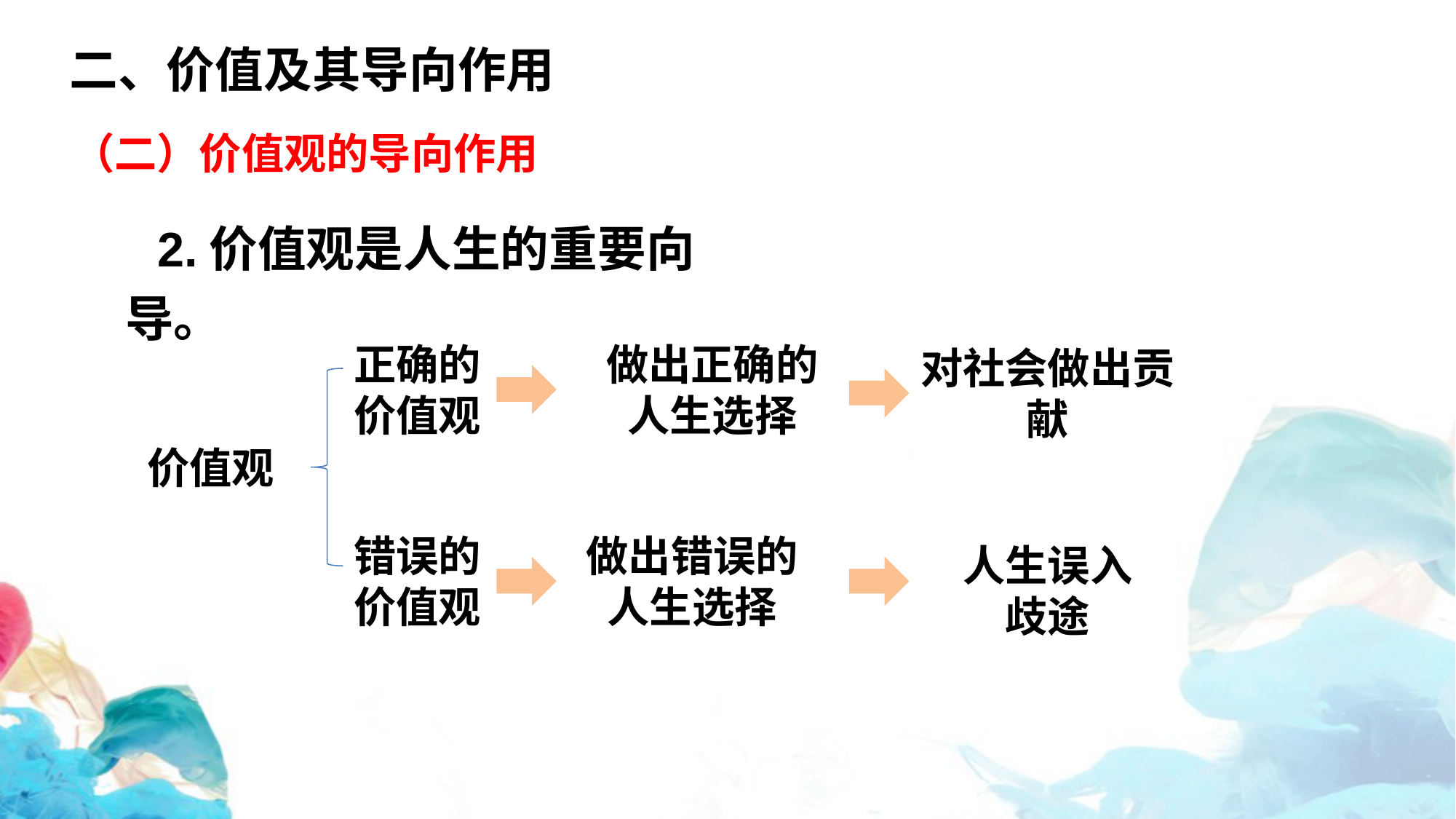

二、价值及其导向作用
（二）价值观的导向作用
2.价值观是人生的重要向导。
正确的
价值观

价值观
错误的
价值观
做出错误的
人生选择
做出正确的
人生选择
对社会做出贡献
人生误入
歧途